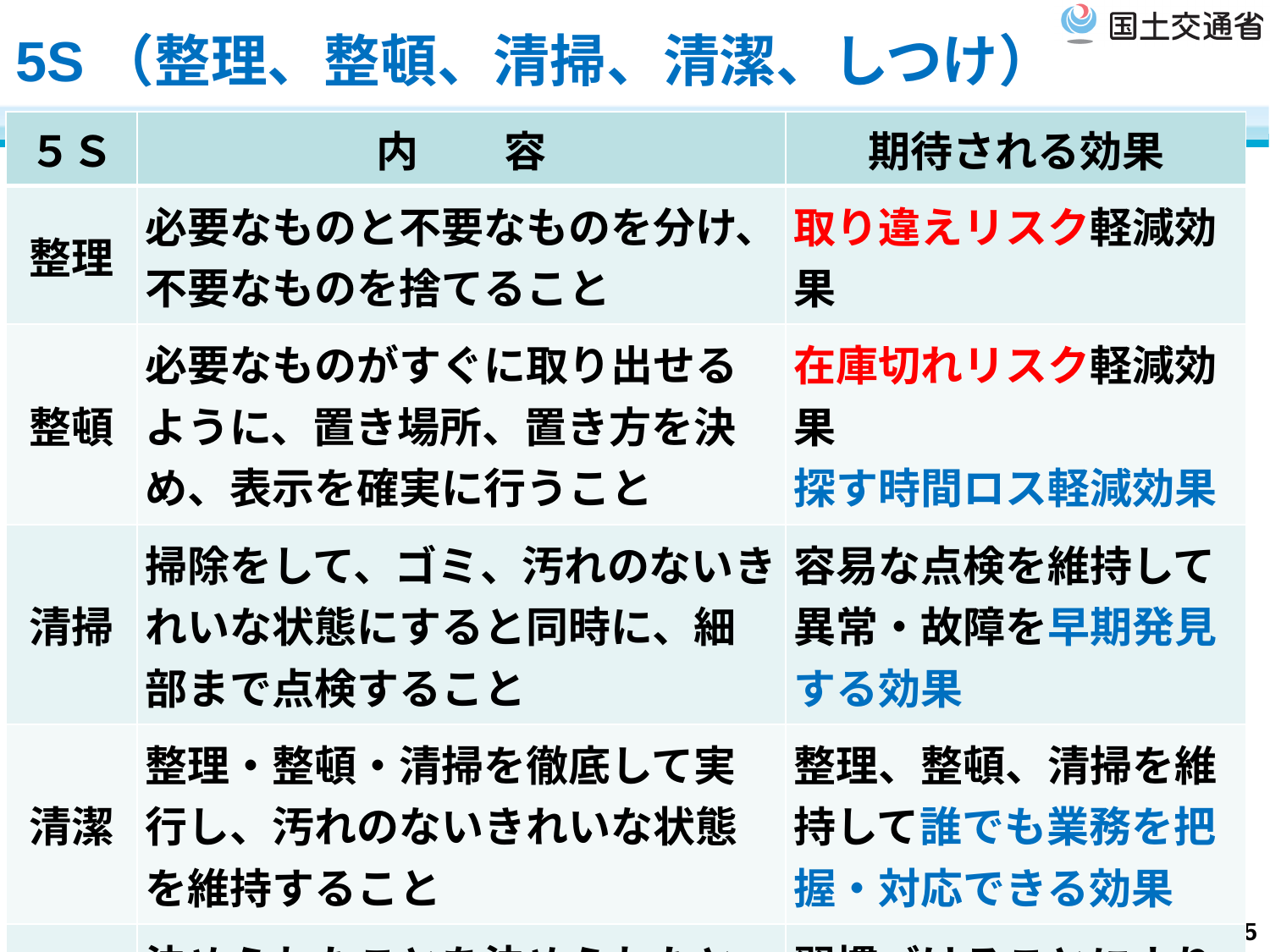

# 5S（整理、整頓、清掃、清潔、しつけ）
| ５Ｓ | 内　　容 | 期待される効果 |
| --- | --- | --- |
| 整理 | 必要なものと不要なものを分け、不要なものを捨てること | 取り違えリスク軽減効果 |
| 整頓 | 必要なものがすぐに取り出せるように、置き場所、置き方を決め、表示を確実に行うこと | 在庫切れリスク軽減効果 探す時間ロス軽減効果 |
| 清掃 | 掃除をして、ゴミ、汚れのないきれいな状態にすると同時に、細部まで点検すること | 容易な点検を維持して異常・故障を早期発見する効果 |
| 清潔 | 整理・整頓・清掃を徹底して実行し、汚れのないきれいな状態を維持すること | 整理、整頓、清掃を維持して誰でも業務を把握・対応できる効果 |
| しつけ | 決められたことを決められたとおりに実行できるよう、習慣づけること | 習慣づけることにより持続性を維持できる効果 |
65